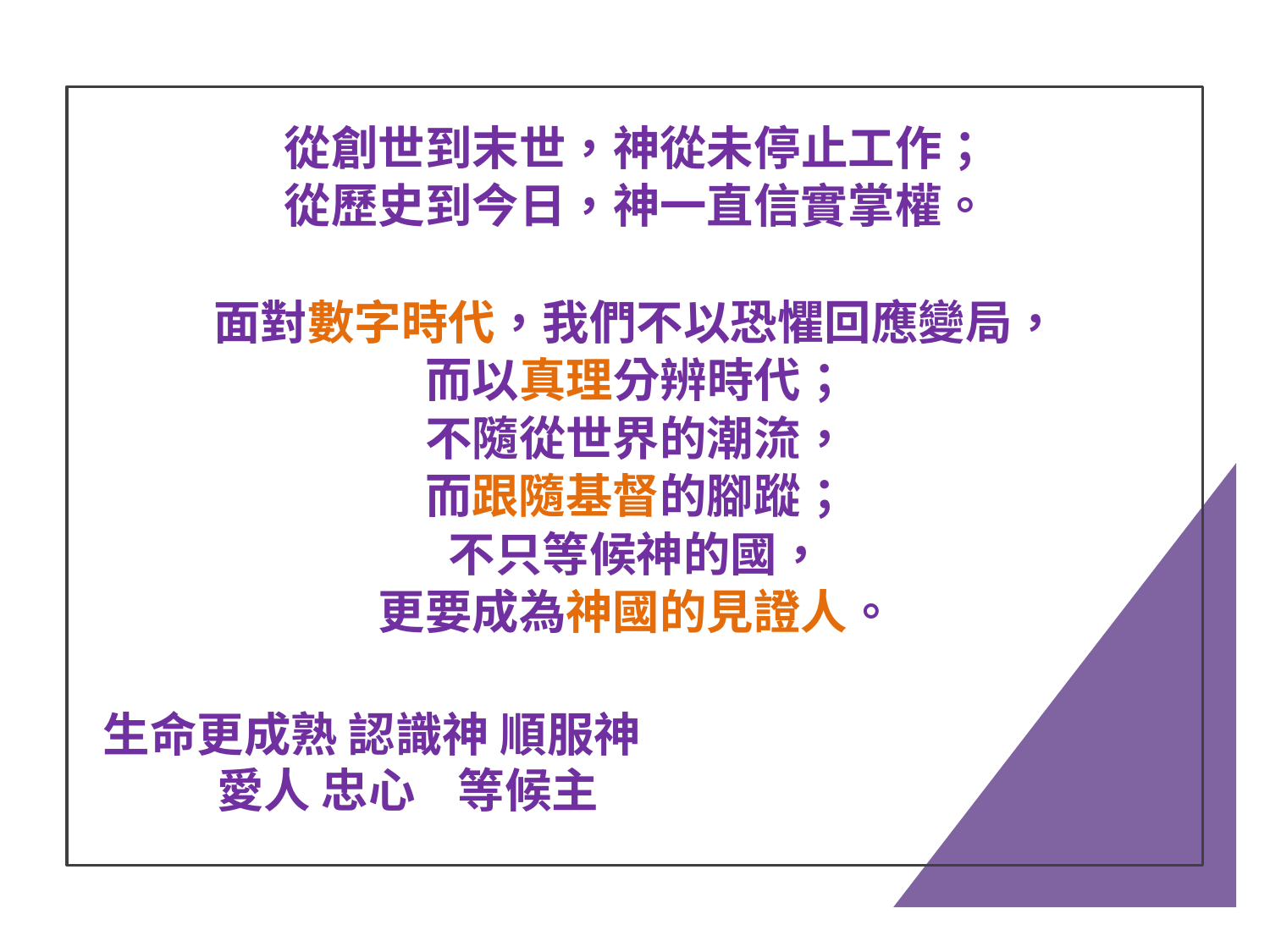

從創世到末世，神從未停止工作；
從歷史到今日，神一直信實掌權。

面對數字時代，我們不以恐懼回應變局，
而以真理分辨時代；
不隨從世界的潮流，
而跟隨基督的腳蹤；
不只等候神的國，
更要成為神國的見證人。

生命更成熟 認識神 順服神
          愛人 忠心    等候主